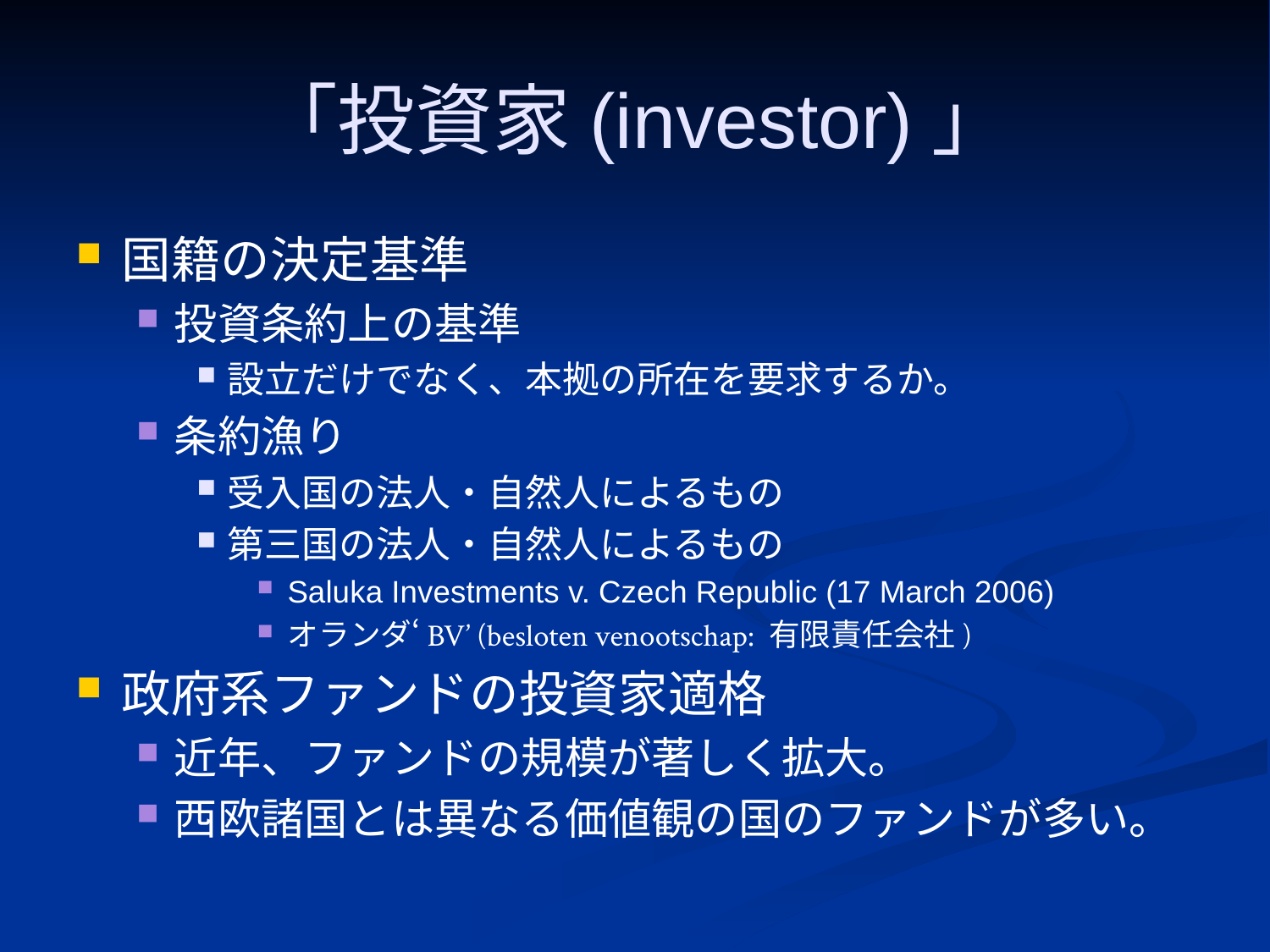

# 「投資家(investor)」
国籍の決定基準
投資条約上の基準
設立だけでなく、本拠の所在を要求するか。
条約漁り
受入国の法人・自然人によるもの
第三国の法人・自然人によるもの
Saluka Investments v. Czech Republic (17 March 2006)
オランダ‘BV’ (besloten venootschap: 有限責任会社)
政府系ファンドの投資家適格
近年、ファンドの規模が著しく拡大。
西欧諸国とは異なる価値観の国のファンドが多い。